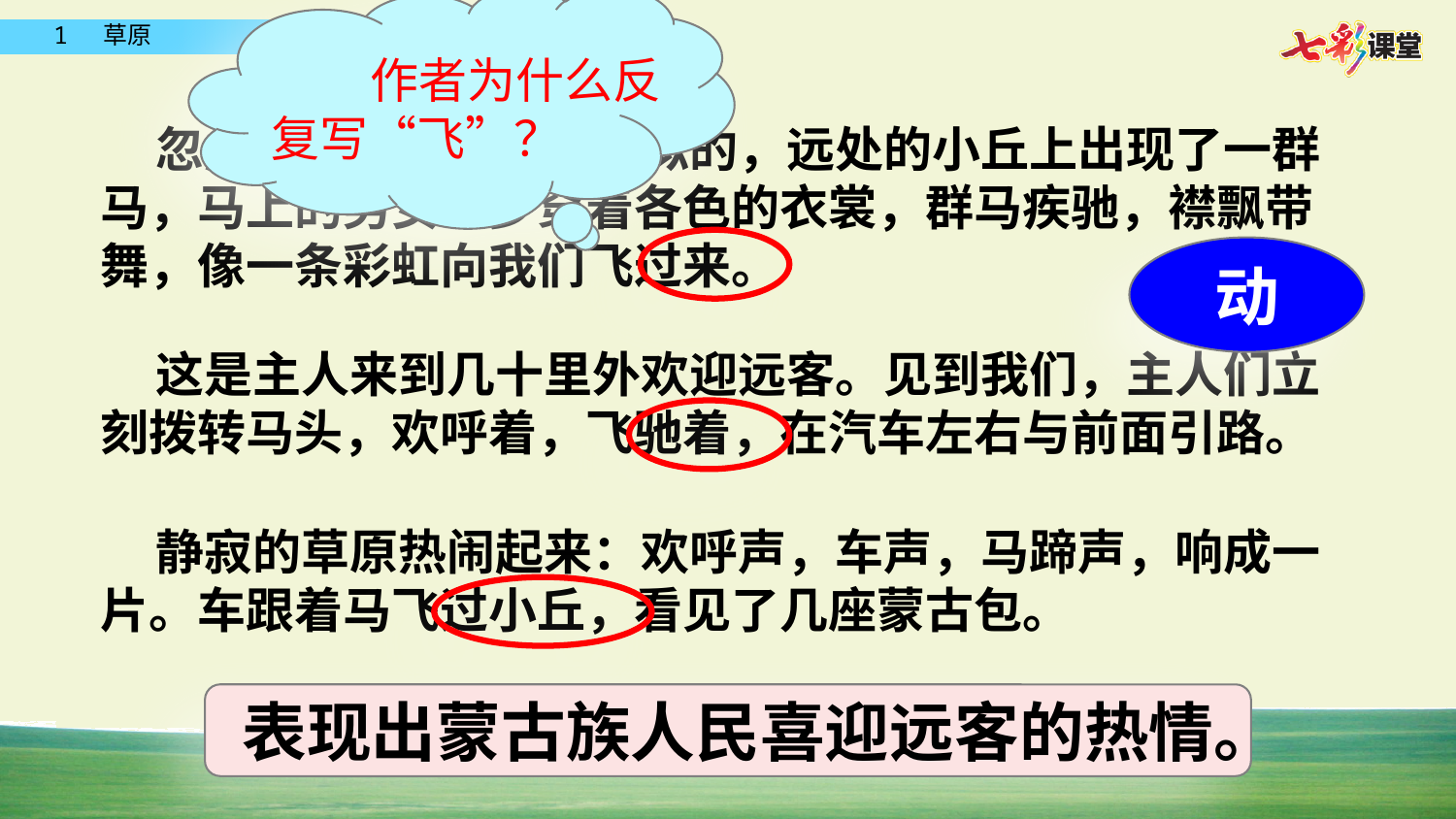

作者为什么反复写“飞”？
    忽然，像被一阵风吹来似的，远处的小丘上出现了一群马，马上的男女老少穿着各色的衣裳，群马疾驰，襟飘带舞，像一条彩虹向我们飞过来。

动
    这是主人来到几十里外欢迎远客。见到我们，主人们立刻拨转马头，欢呼着，飞驰着，在汽车左右与前面引路。

    静寂的草原热闹起来：欢呼声，车声，马蹄声，响成一片。车跟着马飞过小丘，看见了几座蒙古包。

表现出蒙古族人民喜迎远客的热情。